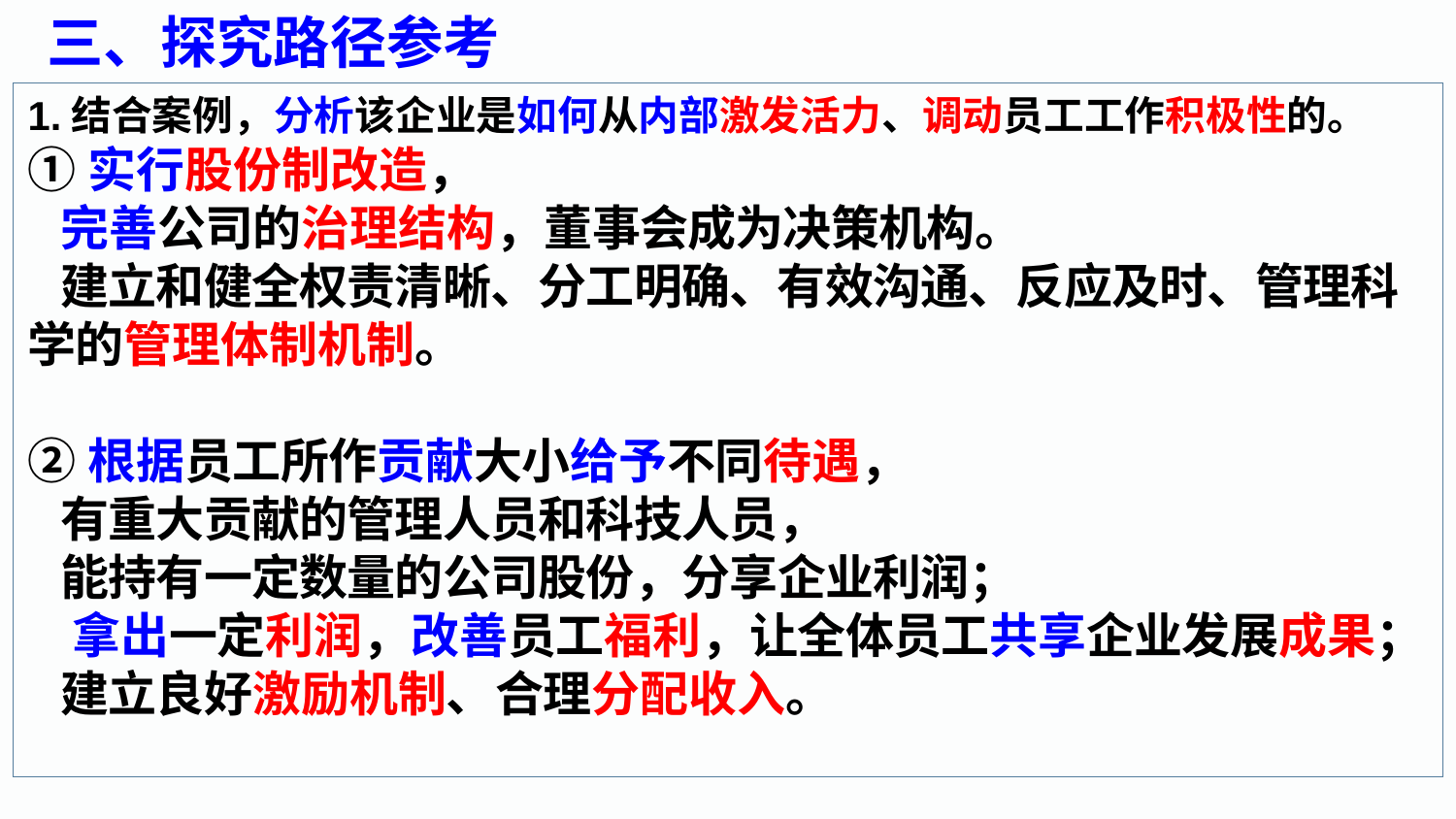

三、探究路径参考
1.结合案例，分析该企业是如何从内部激发活力、调动员工工作积极性的。
①实行股份制改造，
  完善公司的治理结构，董事会成为决策机构。
  建立和健全权责清晰、分工明确、有效沟通、反应及时、管理科学的管理体制机制。

②根据员工所作贡献大小给予不同待遇，
  有重大贡献的管理人员和科技人员，
  能持有一定数量的公司股份，分享企业利润；
   拿出一定利润，改善员工福利，让全体员工共享企业发展成果；
  建立良好激励机制、合理分配收入。